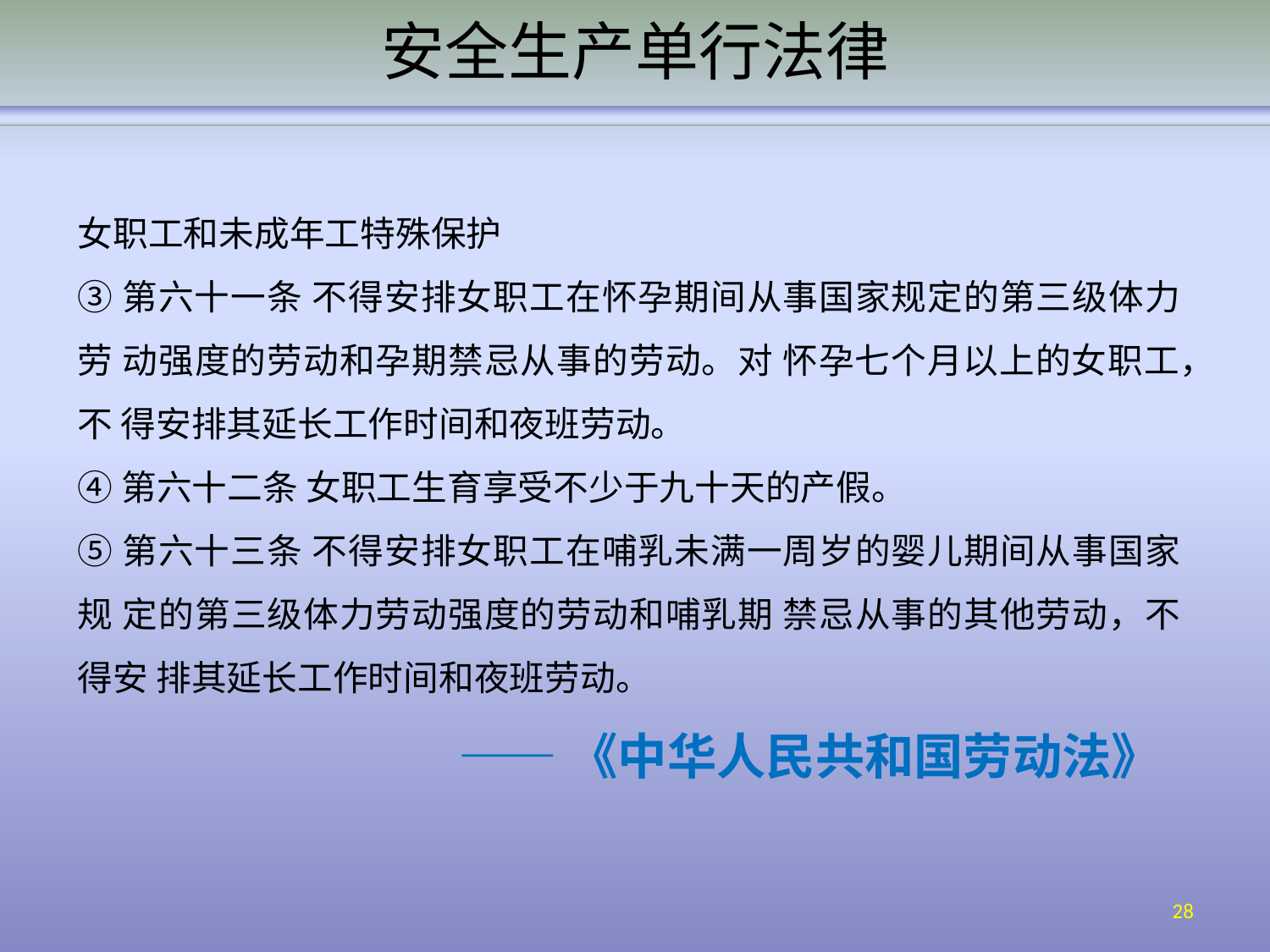

# 安全生产单行法律
女职工和未成年工特殊保护
③第六十一条 不得安排女职工在怀孕期间从事国家规定的第三级体力劳 动强度的劳动和孕期禁忌从事的劳动。对 怀孕七个月以上的女职工，不 得安排其延长工作时间和夜班劳动。
④第六十二条 女职工生育享受不少于九十天的产假。
⑤第六十三条 不得安排女职工在哺乳未满一周岁的婴儿期间从事国家规 定的第三级体力劳动强度的劳动和哺乳期 禁忌从事的其他劳动，不得安 排其延长工作时间和夜班劳动。
——《中华人民共和国劳动法》
28